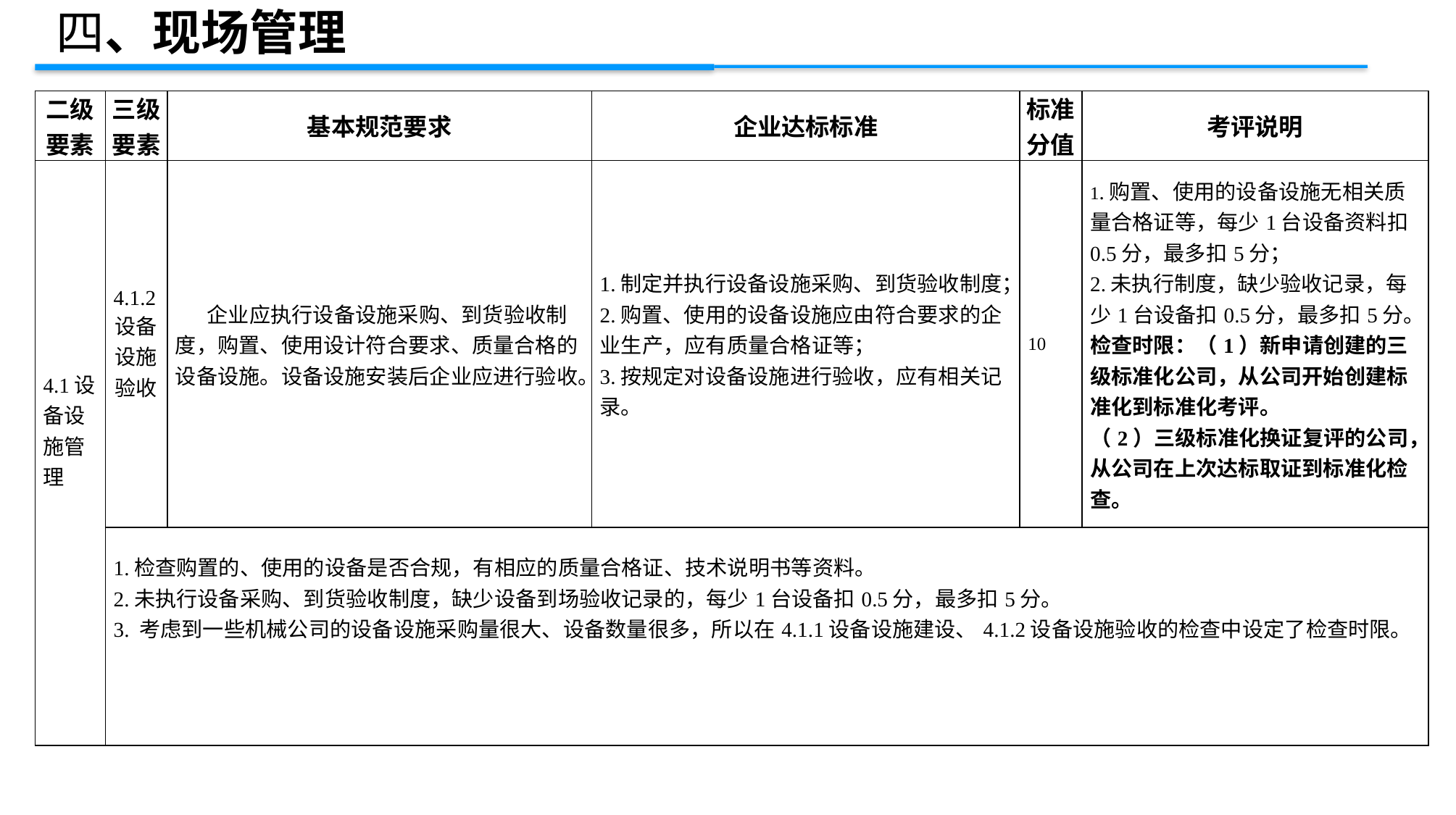

四、现场管理

| 二级 要素 | 三级 要素 | 基本规范要求 | 企业达标标准 | 标准 分值 | 考评说明 |
| --- | --- | --- | --- | --- | --- |
| 4.1设备设施管理 | 4.1.2设备设施验收 | 企业应执行设备设施采购、到货验收制度，购置、使用设计符合要求、质量合格的设备设施。设备设施安装后企业应进行验收。 | 1.制定并执行设备设施采购、到货验收制度； 2.购置、使用的设备设施应由符合要求的企业生产，应有质量合格证等； 3.按规定对设备设施进行验收，应有相关记录。 | 10 | 1.购置、使用的设备设施无相关质量合格证等，每少1台设备资料扣0.5分，最多扣5分； 2.未执行制度，缺少验收记录，每少1台设备扣0.5分，最多扣5分。 检查时限：（1）新申请创建的三级标准化公司，从公司开始创建标准化到标准化考评。 （2）三级标准化换证复评的公司，从公司在上次达标取证到标准化检查。 |
|  | 1.检查购置的、使用的设备是否合规，有相应的质量合格证、技术说明书等资料。 2.未执行设备采购、到货验收制度，缺少设备到场验收记录的，每少1台设备扣0.5分，最多扣5分。 3. 考虑到一些机械公司的设备设施采购量很大、设备数量很多，所以在4.1.1设备设施建设、4.1.2设备设施验收的检查中设定了检查时限。 |  |  |  |  |